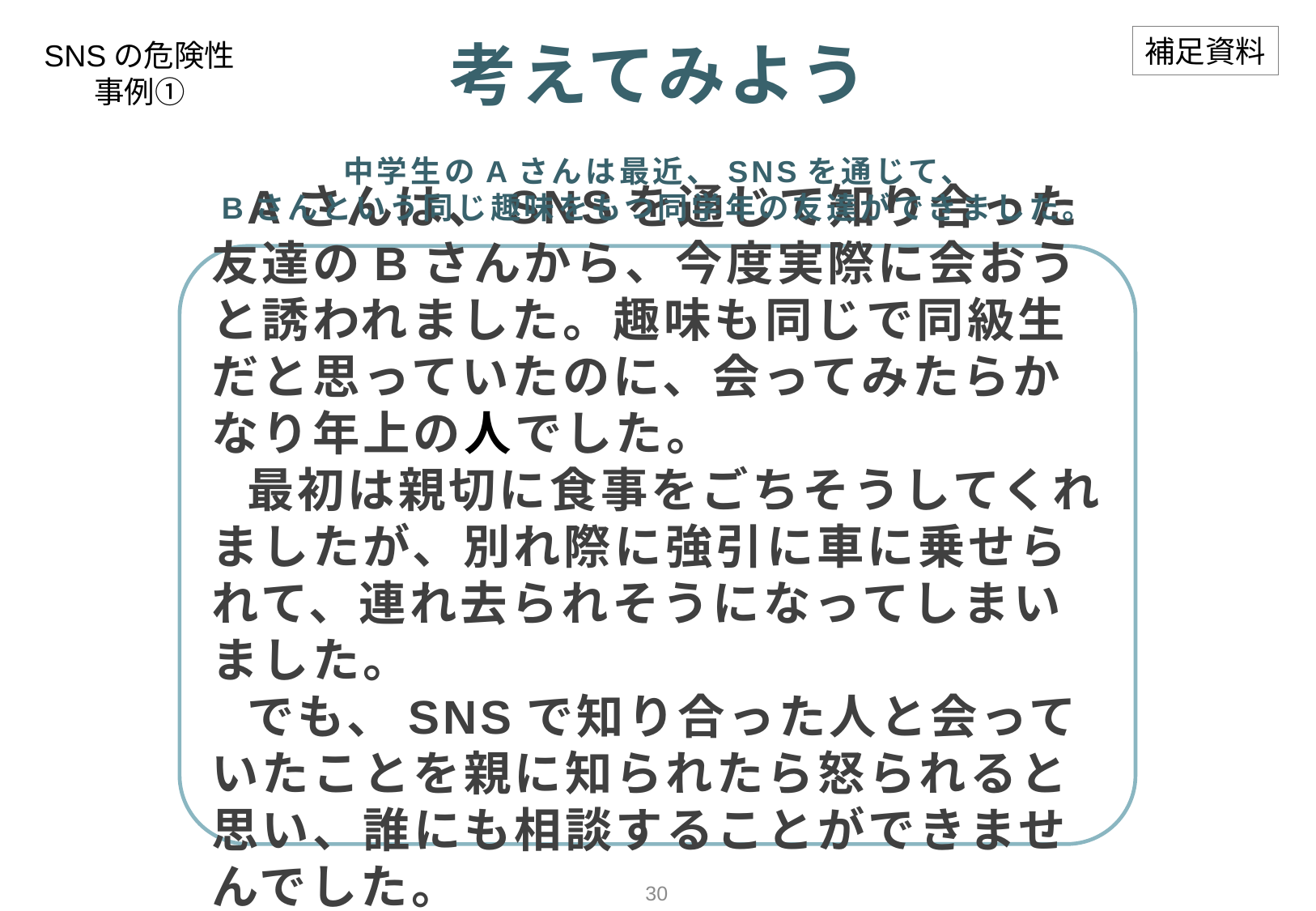

考えてみよう
補足資料
SNSの危険性
事例①
中学生のAさんは最近、SNSを通じて、
Bさんという同じ趣味をもつ同学年の友達ができました。
Aさんは、SNSを通じて知り合った友達のBさんから、今度実際に会おうと誘われました。趣味も同じで同級生だと思っていたのに、会ってみたらかなり年上の人でした。
最初は親切に食事をごちそうしてくれましたが、別れ際に強引に車に乗せられて、連れ去られそうになってしまいました。
でも、SNSで知り合った人と会っていたことを親に知られたら怒られると思い、誰にも相談することができませんでした。
30